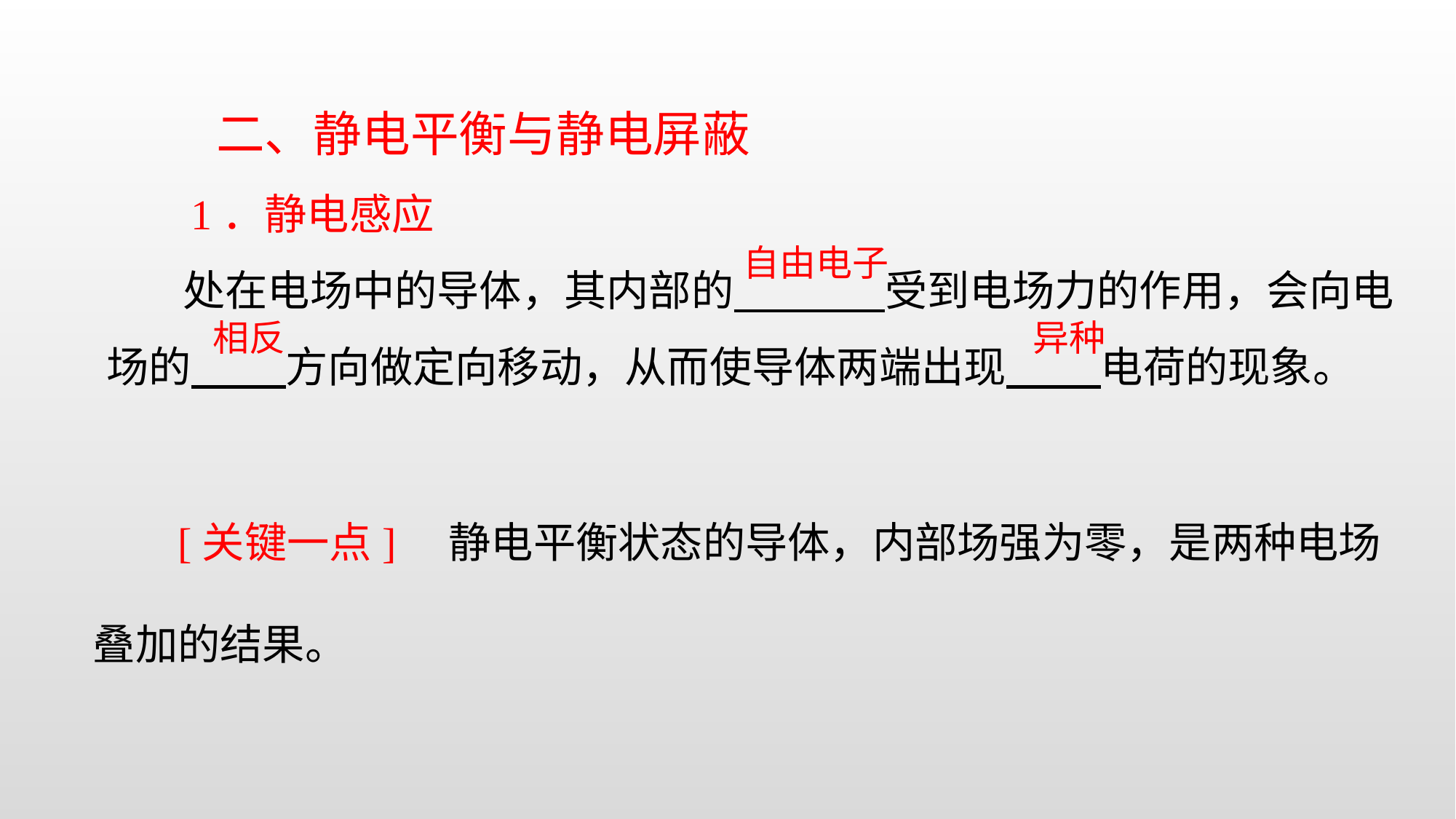

二、静电平衡与静电屏蔽
        1．静电感应
       处在电场中的导体，其内部的                受到电场力的作用，会向电场的          方向做定向移动，从而使导体两端出现          电荷的现象。
自由电子
相反
异种
         [关键一点]　静电平衡状态的导体，内部场强为零，是两种电场叠加的结果。